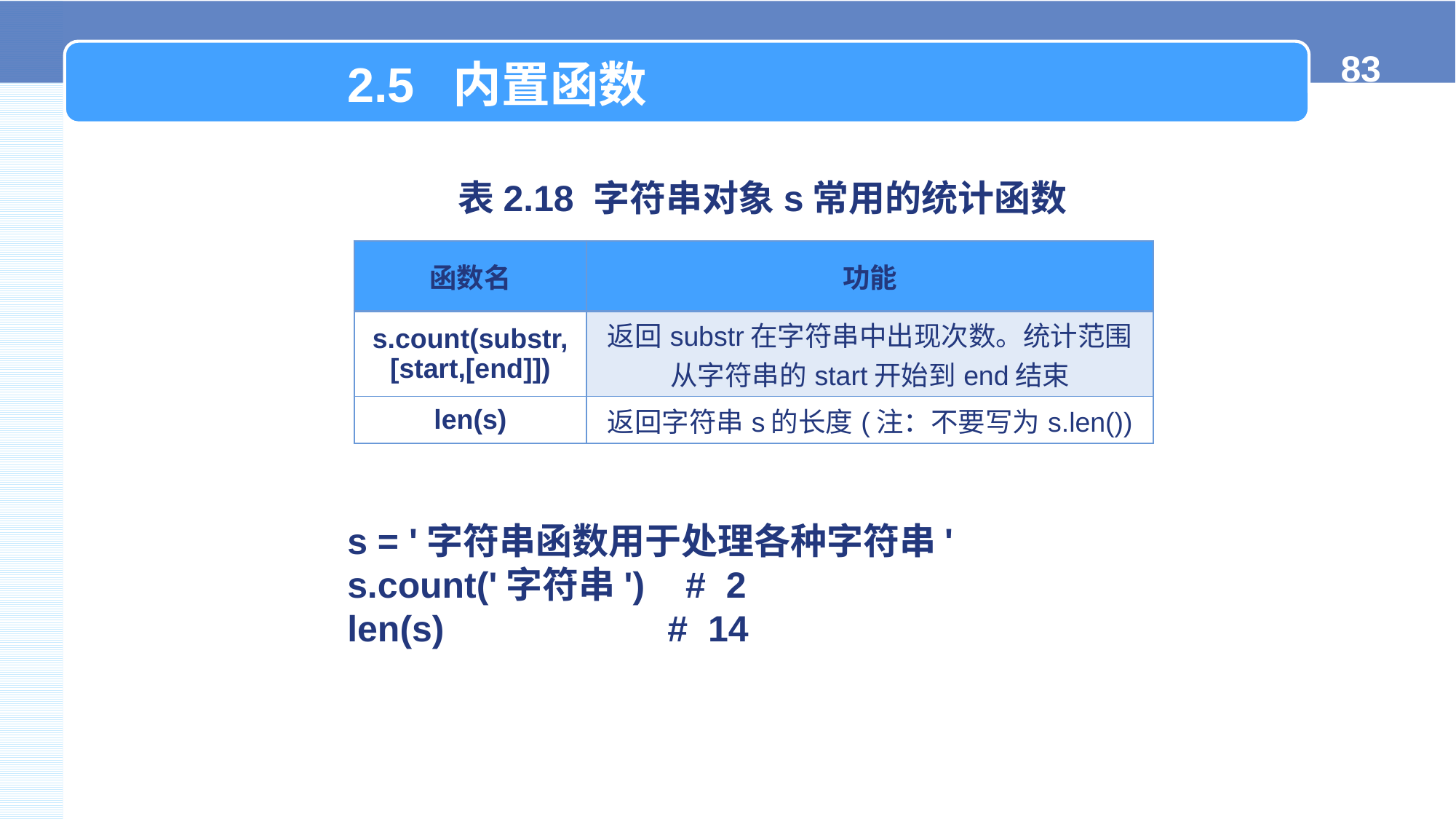

2.5  内置函数
        表2.18 字符串对象s常用的统计函数

| 函数名 | 功能 |
| --- | --- |
| s.count(substr, [start,[end]]) | 返回substr在字符串中出现次数。统计范围从字符串的start开始到end结束 |
| len(s) | 返回字符串s的长度(注：不要写为s.len()) |
s = '字符串函数用于处理各种字符串'
s.count('字符串')    #  2
len(s)                      #  14